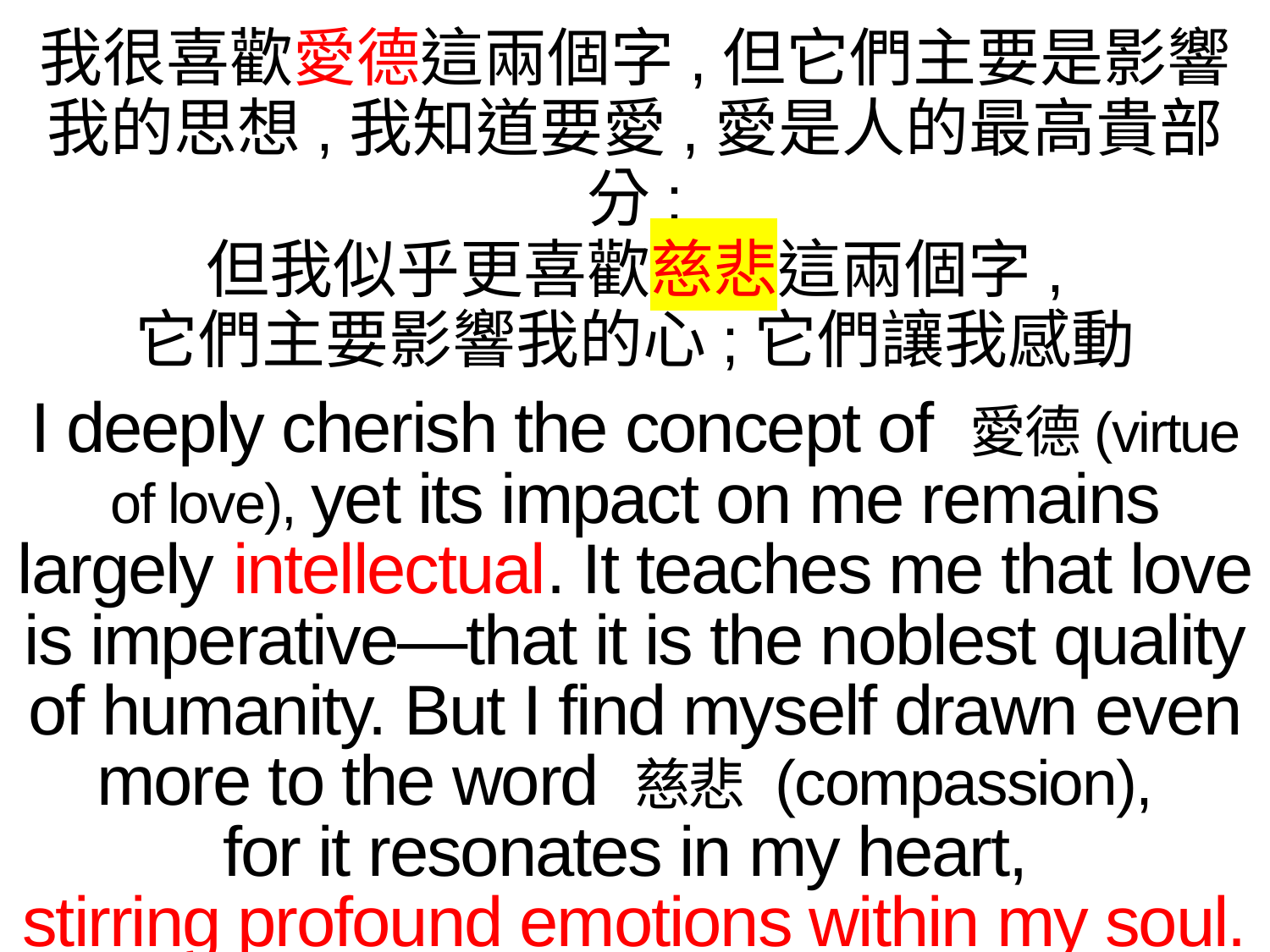

我很喜歡愛德這兩個字,但它們主要是影響我的思想,我知道要愛,愛是人的最高貴部分;
但我似乎更喜歡慈悲這兩個字,
它們主要影響我的心;它們讓我感動
I deeply cherish the concept of 愛德(virtue of love), yet its impact on me remains largely intellectual. It teaches me that love is imperative—that it is the noblest quality of humanity. But I find myself drawn even more to the word 慈悲 (compassion),
for it resonates in my heart,
stirring profound emotions within my soul.